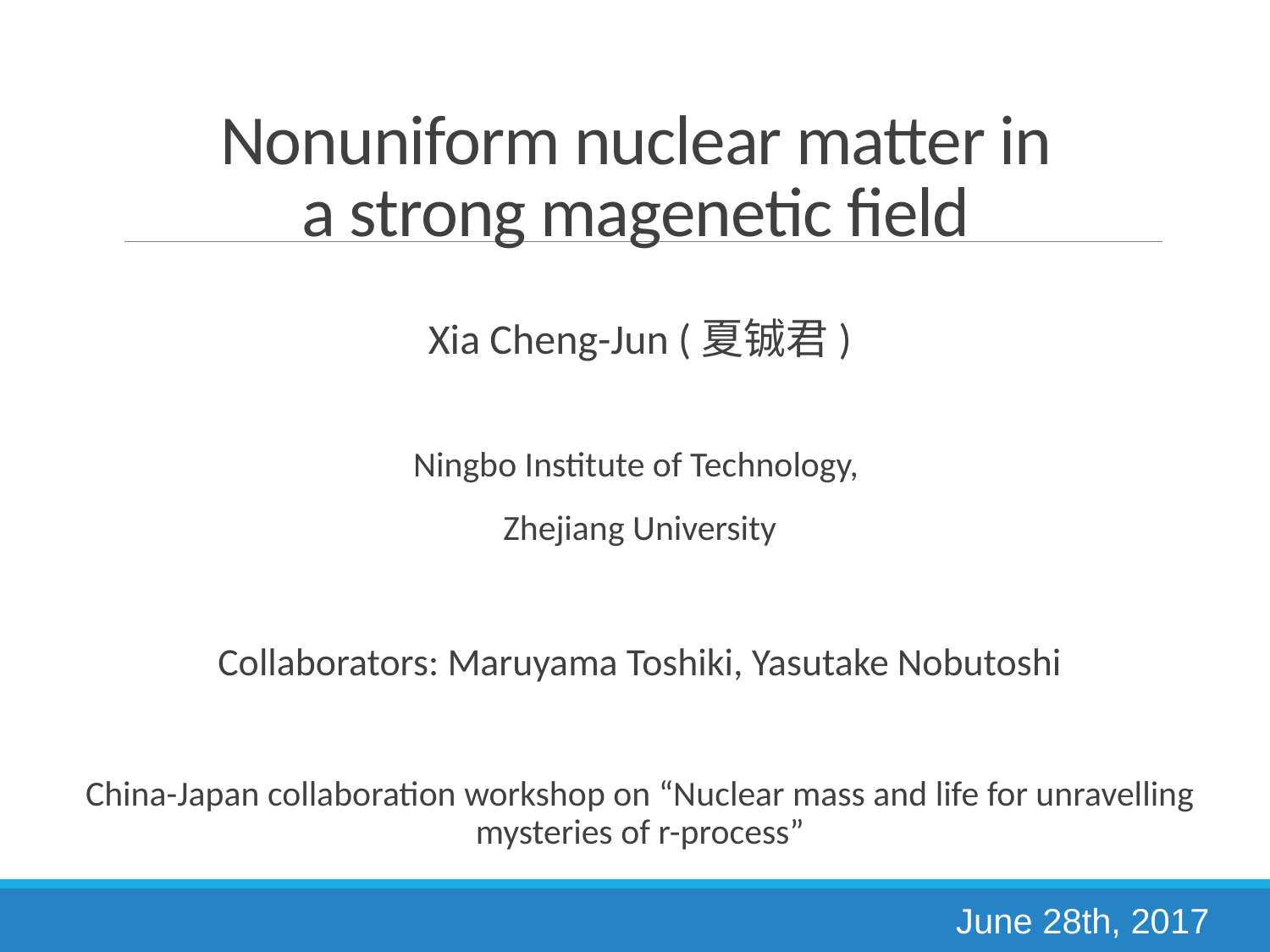

# Nonuniform nuclear matter in a strong magenetic field
Xia Cheng-Jun (夏铖君)

Ningbo Institute of Technology,
Zhejiang University

Collaborators: Maruyama Toshiki, Yasutake Nobutoshi

China-Japan collaboration workshop on “Nuclear mass and life for unravelling mysteries of r-process”
June 28th, 2017